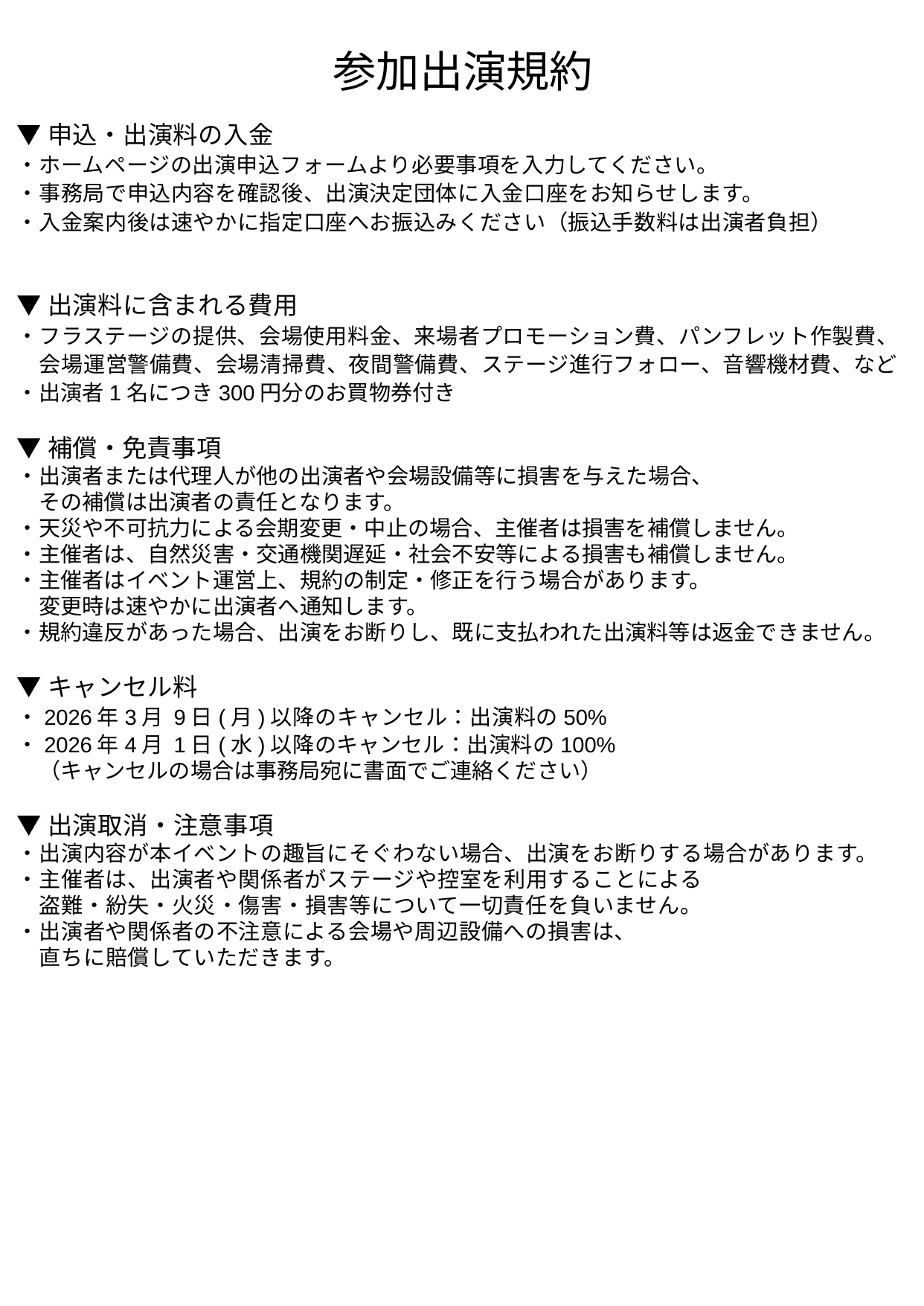

参加出演規約

▼申込・出演料の入金
・ホームページの出演申込フォームより必要事項を入力してください。
・事務局で申込内容を確認後、出演決定団体に入金口座をお知らせします。
・入金案内後は速やかに指定口座へお振込みください（振込手数料は出演者負担）

▼出演料に含まれる費用
・フラステージの提供、会場使用料金、来場者プロモーション費、パンフレット作製費、
　会場運営警備費、会場清掃費、夜間警備費、ステージ進行フォロー、音響機材費、など
・出演者1名につき300円分のお買物券付き

▼補償・免責事項
・出演者または代理人が他の出演者や会場設備等に損害を与えた場合、
　その補償は出演者の責任となります。
・天災や不可抗力による会期変更・中止の場合、主催者は損害を補償しません。
・主催者は、自然災害・交通機関遅延・社会不安等による損害も補償しません。
・主催者はイベント運営上、規約の制定・修正を行う場合があります。
　変更時は速やかに出演者へ通知します。
・規約違反があった場合、出演をお断りし、既に支払われた出演料等は返金できません。

▼キャンセル料
・2026年3月 9日(月)以降のキャンセル：出演料の50%
・2026年4月 1日(水)以降のキャンセル：出演料の100%
　（キャンセルの場合は事務局宛に書面でご連絡ください）

▼出演取消・注意事項
・出演内容が本イベントの趣旨にそぐわない場合、出演をお断りする場合があります。
・主催者は、出演者や関係者がステージや控室を利用することによる
　盗難・紛失・火災・傷害・損害等について一切責任を負いません。
・出演者や関係者の不注意による会場や周辺設備への損害は、
　直ちに賠償していただきます。